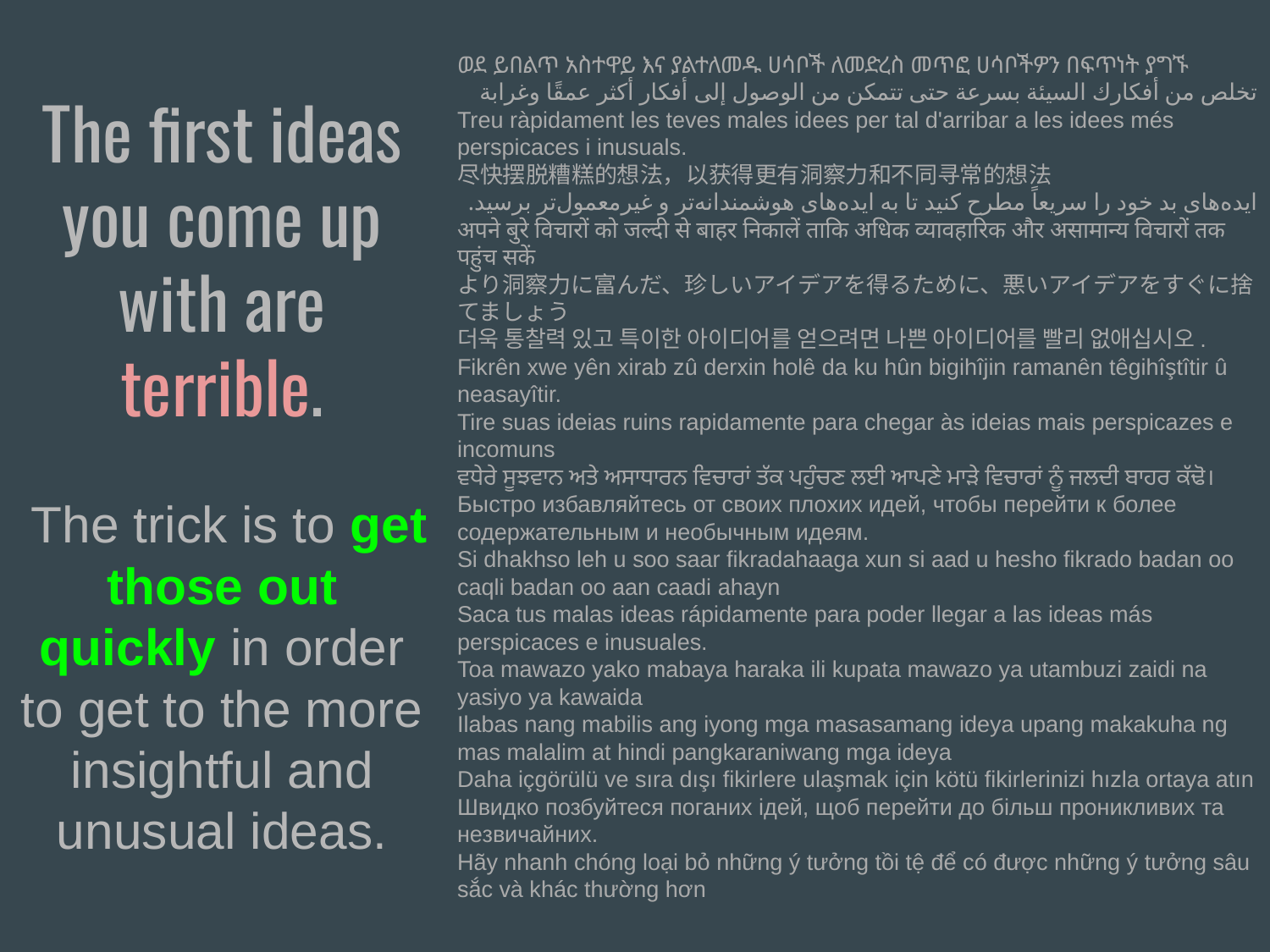

The first ideas you come up with are terrible.
 The trick is to get those out quickly in order to get to the more insightful and unusual ideas.
ወደ ይበልጥ አስተዋይ እና ያልተለመዱ ሀሳቦች ለመድረስ መጥፎ ሀሳቦችዎን በፍጥነት ያግኙ
تخلص من أفكارك السيئة بسرعة حتى تتمكن من الوصول إلى أفكار أكثر عمقًا وغرابة
Treu ràpidament les teves males idees per tal d'arribar a les idees més perspicaces i inusuals.
尽快摆脱糟糕的想法，以获得更有洞察力和不同寻常的想法
ایده‌های بد خود را سریعاً مطرح کنید تا به ایده‌های هوشمندانه‌تر و غیرمعمول‌تر برسید.
अपने बुरे विचारों को जल्दी से बाहर निकालें ताकि अधिक व्यावहारिक और असामान्य विचारों तक पहुंच सकें
より洞察力に富んだ、珍しいアイデアを得るために、悪いアイデアをすぐに捨てましょう
더욱 통찰력 있고 특이한 아이디어를 얻으려면 나쁜 아이디어를 빨리 없애십시오.
Fikrên xwe yên xirab zû derxin holê da ku hûn bigihîjin ramanên têgihîştîtir û neasayîtir.
Tire suas ideias ruins rapidamente para chegar às ideias mais perspicazes e incomuns
ਵਧੇਰੇ ਸੂਝਵਾਨ ਅਤੇ ਅਸਾਧਾਰਨ ਵਿਚਾਰਾਂ ਤੱਕ ਪਹੁੰਚਣ ਲਈ ਆਪਣੇ ਮਾੜੇ ਵਿਚਾਰਾਂ ਨੂੰ ਜਲਦੀ ਬਾਹਰ ਕੱਢੋ।
Быстро избавляйтесь от своих плохих идей, чтобы перейти к более содержательным и необычным идеям.
Si dhakhso leh u soo saar fikradahaaga xun si aad u hesho fikrado badan oo caqli badan oo aan caadi ahayn
Saca tus malas ideas rápidamente para poder llegar a las ideas más perspicaces e inusuales.
Toa mawazo yako mabaya haraka ili kupata mawazo ya utambuzi zaidi na yasiyo ya kawaida
Ilabas nang mabilis ang iyong mga masasamang ideya upang makakuha ng mas malalim at hindi pangkaraniwang mga ideya
Daha içgörülü ve sıra dışı fikirlere ulaşmak için kötü fikirlerinizi hızla ortaya atın
Швидко позбуйтеся поганих ідей, щоб перейти до більш проникливих та незвичайних.
Hãy nhanh chóng loại bỏ những ý tưởng tồi tệ để có được những ý tưởng sâu sắc và khác thường hơn